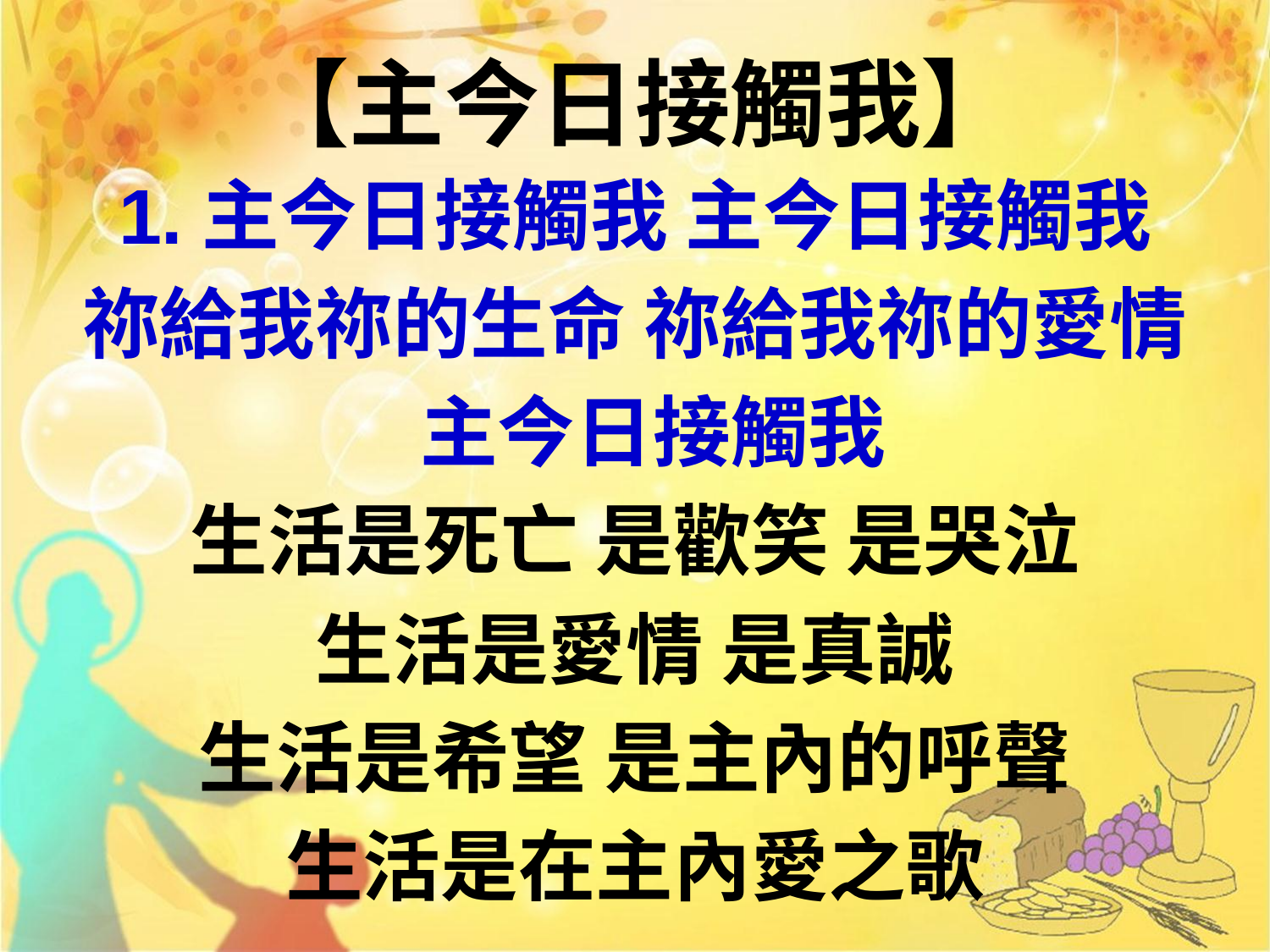

# 【主今日接觸我】
1.主今日接觸我 主今日接觸我
祢給我祢的生命 祢給我祢的愛情
 主今日接觸我
生活是死亡 是歡笑 是哭泣
生活是愛情 是真誠
生活是希望 是主內的呼聲
生活是在主內愛之歌